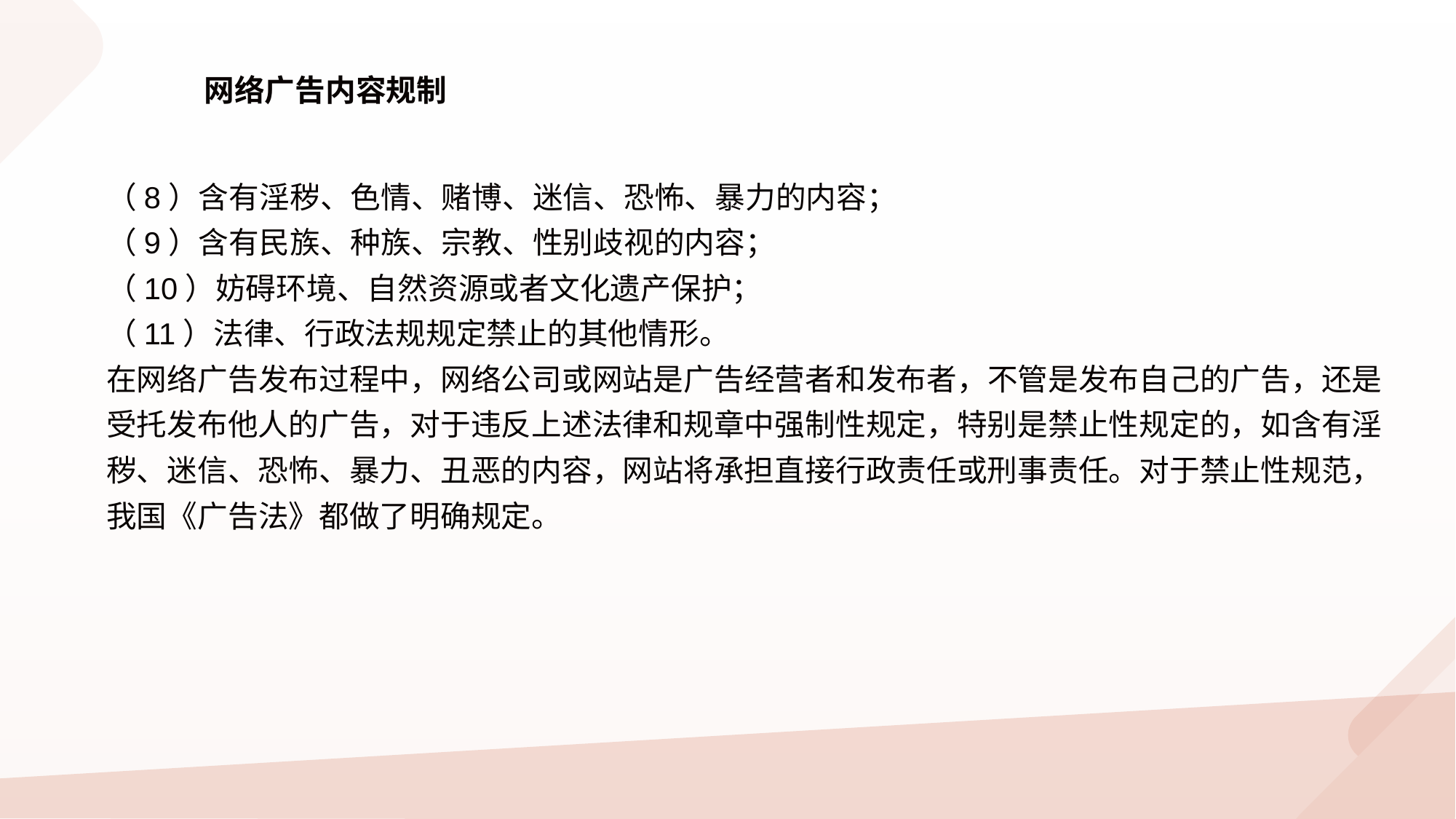

网络广告内容规制
（8）含有淫秽、色情、赌博、迷信、恐怖、暴力的内容；
（9）含有民族、种族、宗教、性别歧视的内容；
（10）妨碍环境、自然资源或者文化遗产保护；
（11）法律、行政法规规定禁止的其他情形。
在网络广告发布过程中，网络公司或网站是广告经营者和发布者，不管是发布自己的广告，还是受托发布他人的广告，对于违反上述法律和规章中强制性规定，特别是禁止性规定的，如含有淫秽、迷信、恐怖、暴力、丑恶的内容，网站将承担直接行政责任或刑事责任。对于禁止性规范，我国《广告法》都做了明确规定。